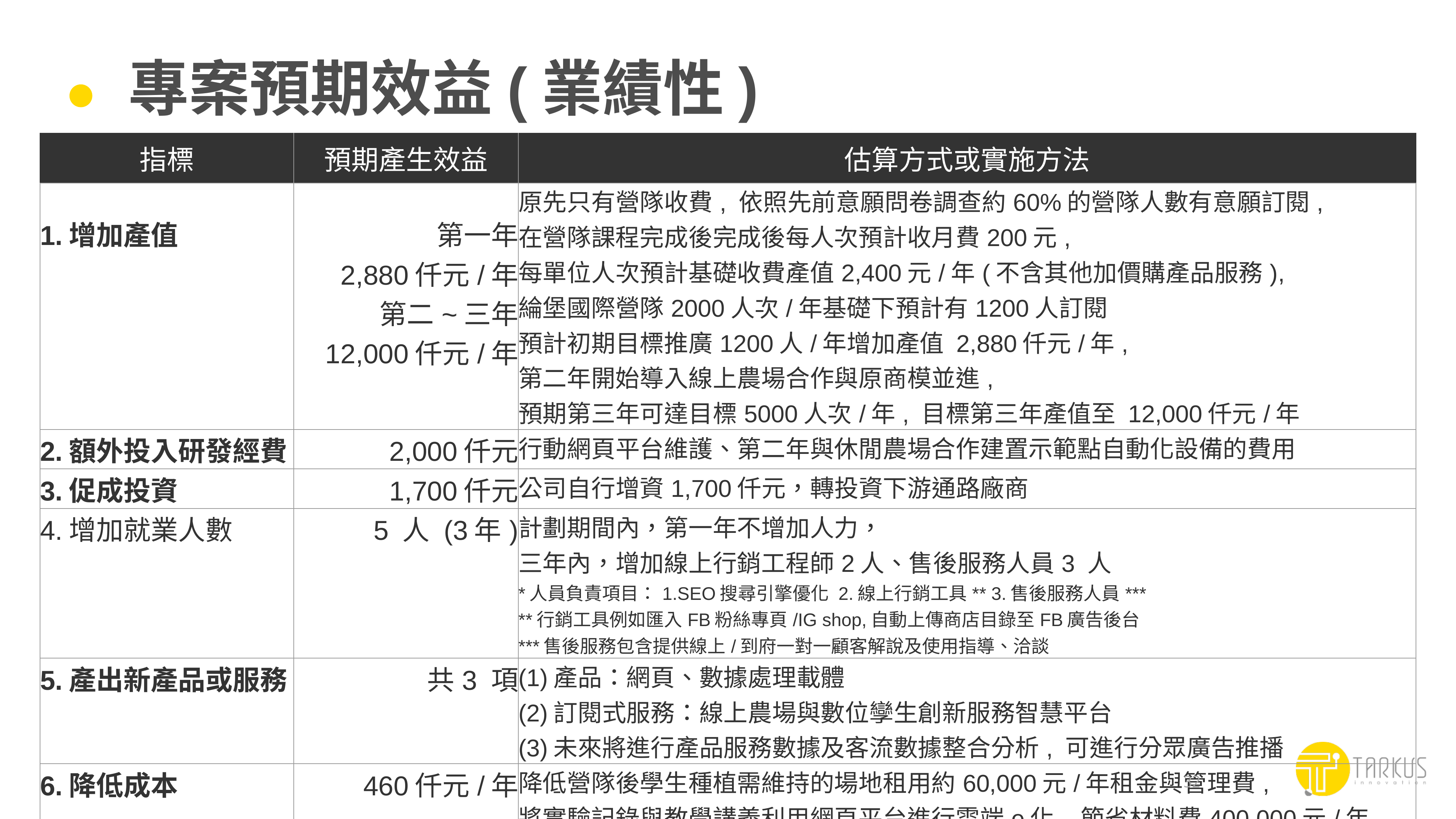

# 專案預期效益(業績性)
| 指標 | 預期產生效益 | 估算方式或實施方法 |
| --- | --- | --- |
| 1.增加產值 | 第一年 2,880仟元/年 第二~三年 12,000仟元/年 | 原先只有營隊收費, 依照先前意願問卷調查約60%的營隊人數有意願訂閱, 在營隊課程完成後完成後每人次預計收月費200元, 每單位人次預計基礎收費產值2,400元/年(不含其他加價購產品服務), 綸堡國際營隊2000人次/年基礎下預計有1200人訂閱 預計初期目標推廣1200人/年增加產值 2,880仟元/年, 第二年開始導入線上農場合作與原商模並進, 預期第三年可達目標5000人次/年, 目標第三年產值至 12,000仟元/年 |
| 2.額外投入研發經費 | 2,000仟元 | 行動網頁平台維護、第二年與休閒農場合作建置示範點自動化設備的費用 |
| 3.促成投資 | 1,700仟元 | 公司自行增資1,700仟元，轉投資下游通路廠商 |
| 4.增加就業人數 | 5 人 (3年) | 計劃期間內，第一年不增加人力， 三年內，增加線上行銷工程師2人、售後服務人員3 人 \*人員負責項目：1.SEO搜尋引擎優化 2.線上行銷工具\*\* 3.售後服務人員\*\*\* \*\*行銷工具例如匯入FB粉絲專頁/IG shop,自動上傳商店目錄至FB廣告後台 \*\*\*售後服務包含提供線上/到府一對一顧客解說及使用指導、洽談 |
| 5.產出新產品或服務 | 共3 項 | (1)產品：網頁、數據處理載體 (2)訂閱式服務：線上農場與數位孿生創新服務智慧平台 (3)未來將進行產品服務數據及客流數據整合分析, 可進行分眾廣告推播 |
| 6.降低成本 | 460仟元/年 | 降低營隊後學生種植需維持的場地租用約60,000元/年租金與管理費, 將實驗記錄與教學講義利用網頁平台進行雲端e化, 節省材料費400,000元/年 |
32